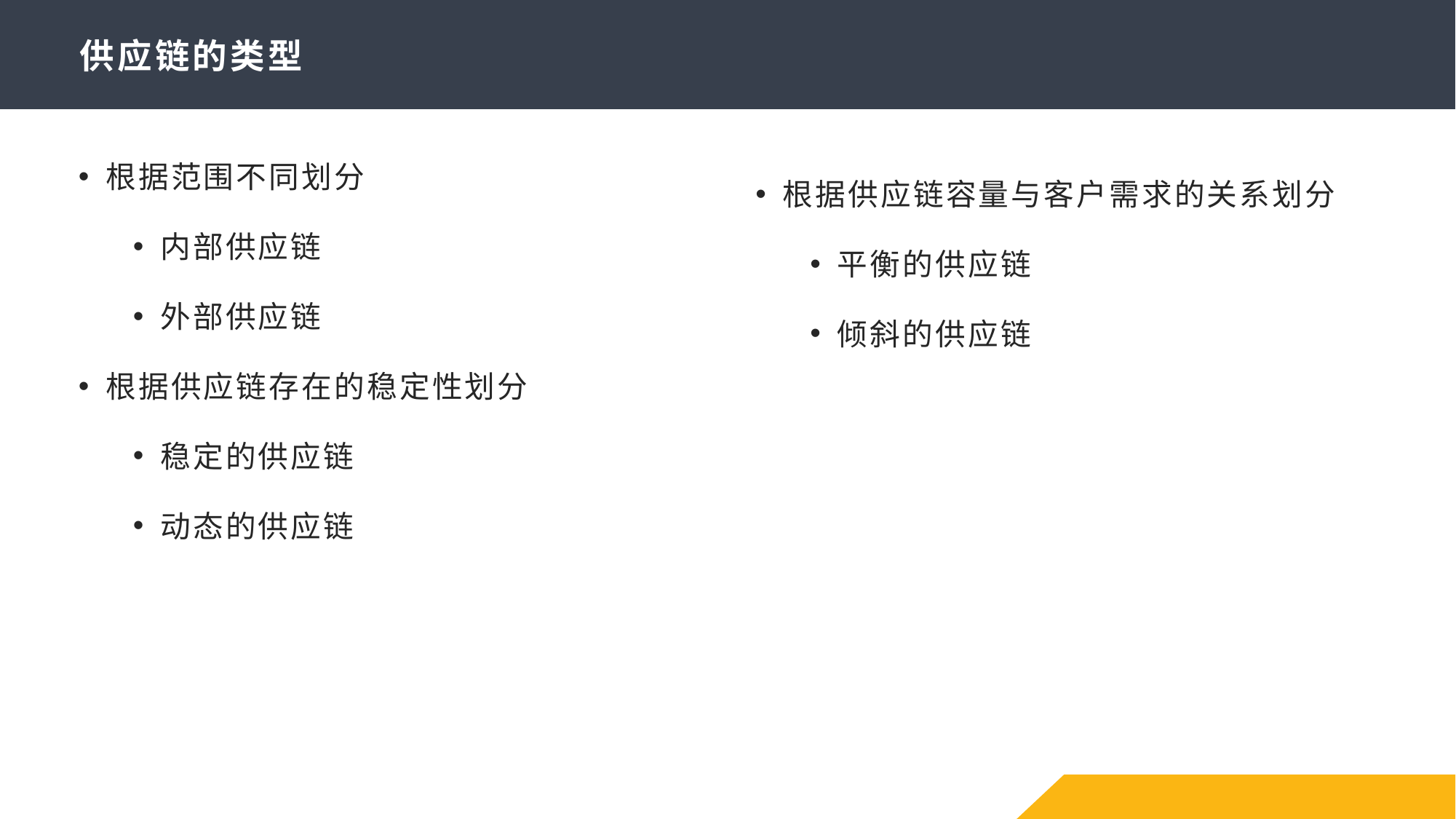

# 供应链的类型
根据范围不同划分
内部供应链
外部供应链
根据供应链存在的稳定性划分
稳定的供应链
动态的供应链
根据供应链容量与客户需求的关系划分
平衡的供应链
倾斜的供应链